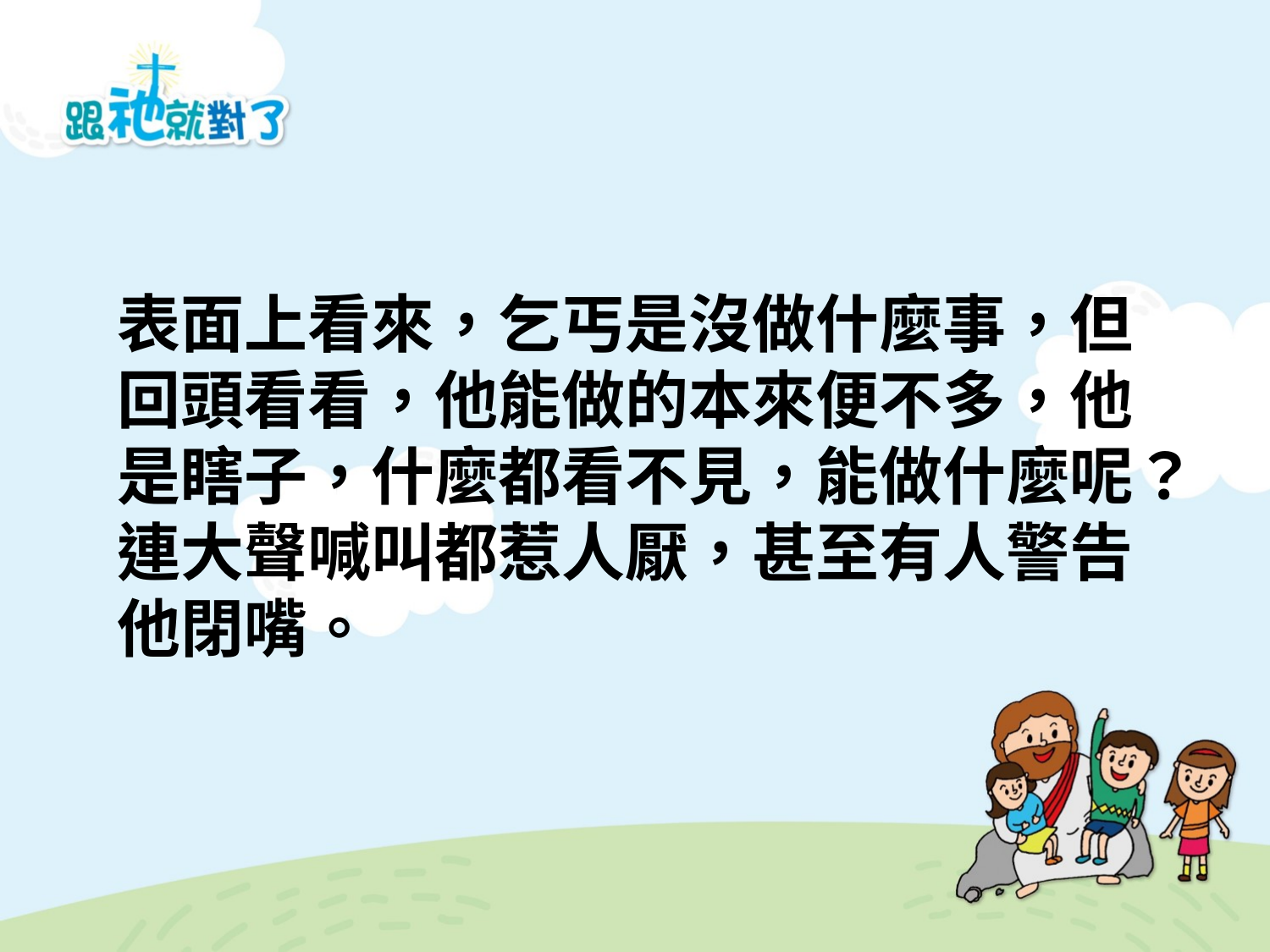

表面上看來，乞丐是沒做什麼事，但回頭看看，他能做的本來便不多，他是瞎子，什麼都看不見，能做什麼呢？連大聲喊叫都惹人厭，甚至有人警告他閉嘴。